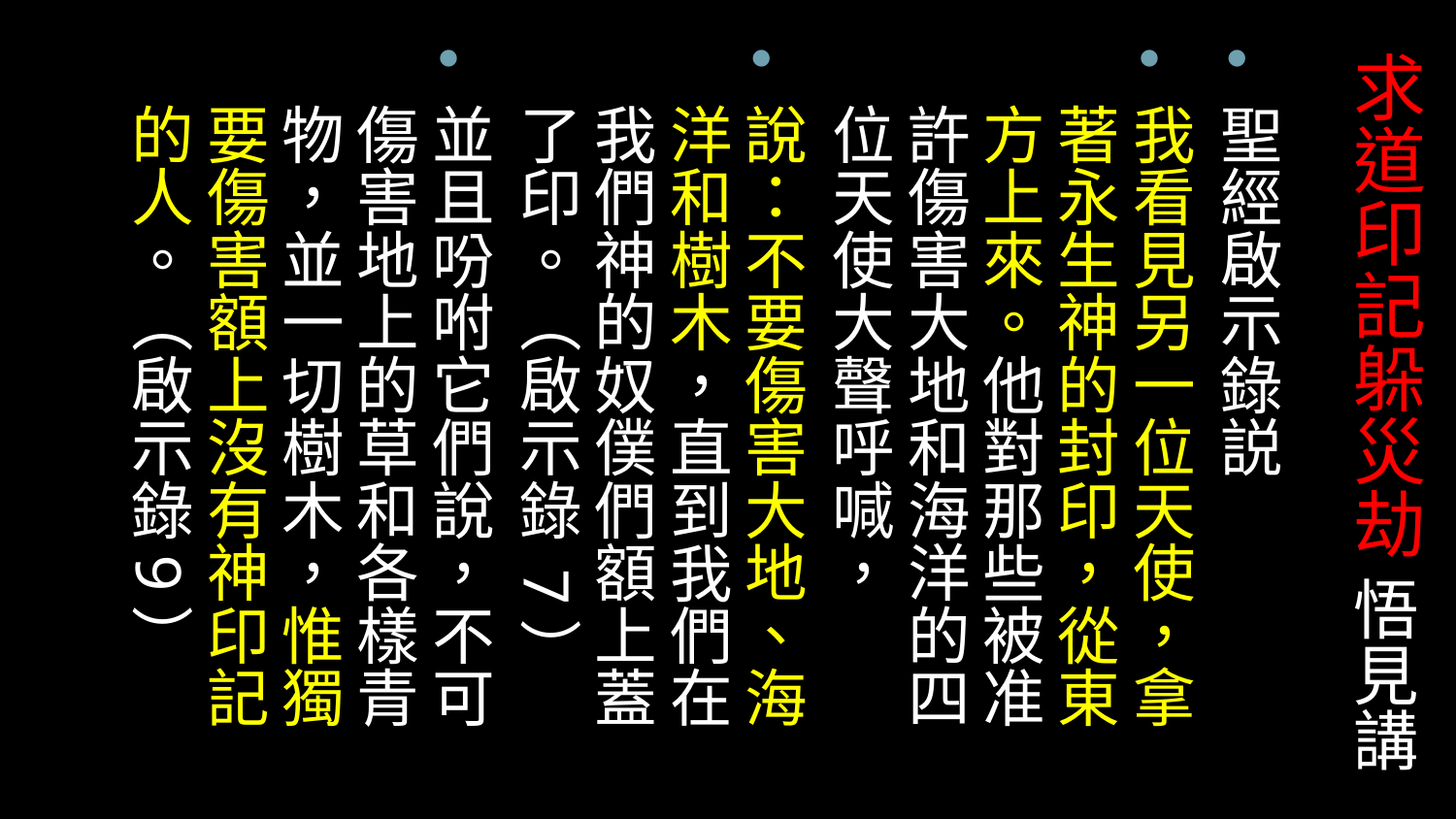

# 求道印記躲災劫 悟見講
聖經啟示錄説
我看見另一位天使，拿著永生神的封印，從東方上來。他對那些被准許傷害大地和海洋的四位天使大聲呼喊，
說：不要傷害大地、海洋和樹木，直到我們在我們神的奴僕們額上蓋了印。（啟示錄 7）
並且吩咐它們說，不可傷害地上的草和各樣青物，並一切樹木，惟獨要傷害額上沒有神印記的人。（啟示錄9）